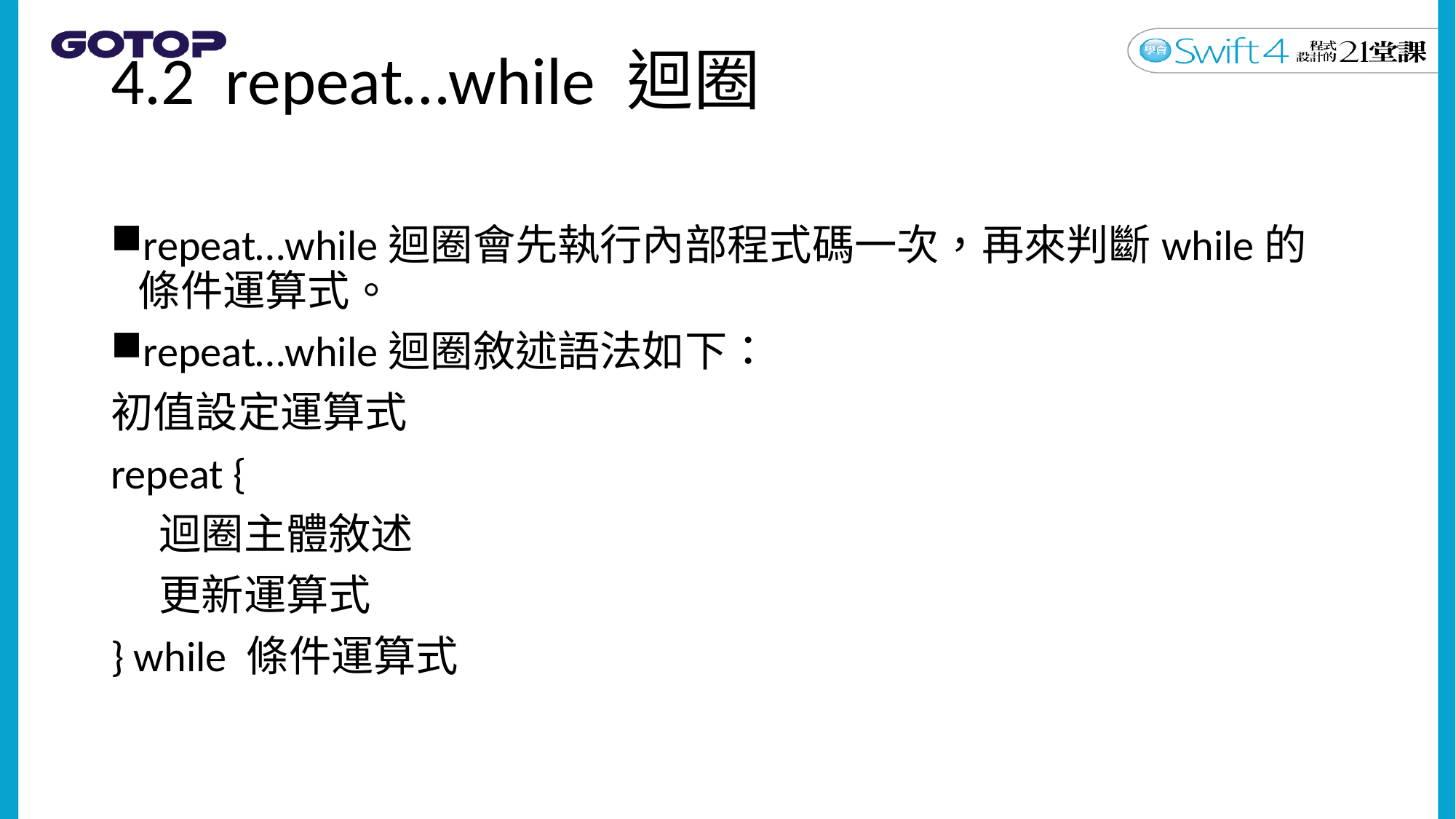

# 4.2  repeat…while 迴圈
repeat…while迴圈會先執行內部程式碼一次，再來判斷while的條件運算式。
repeat…while迴圈敘述語法如下：
初值設定運算式
repeat {
    迴圈主體敘述
    更新運算式
} while 條件運算式